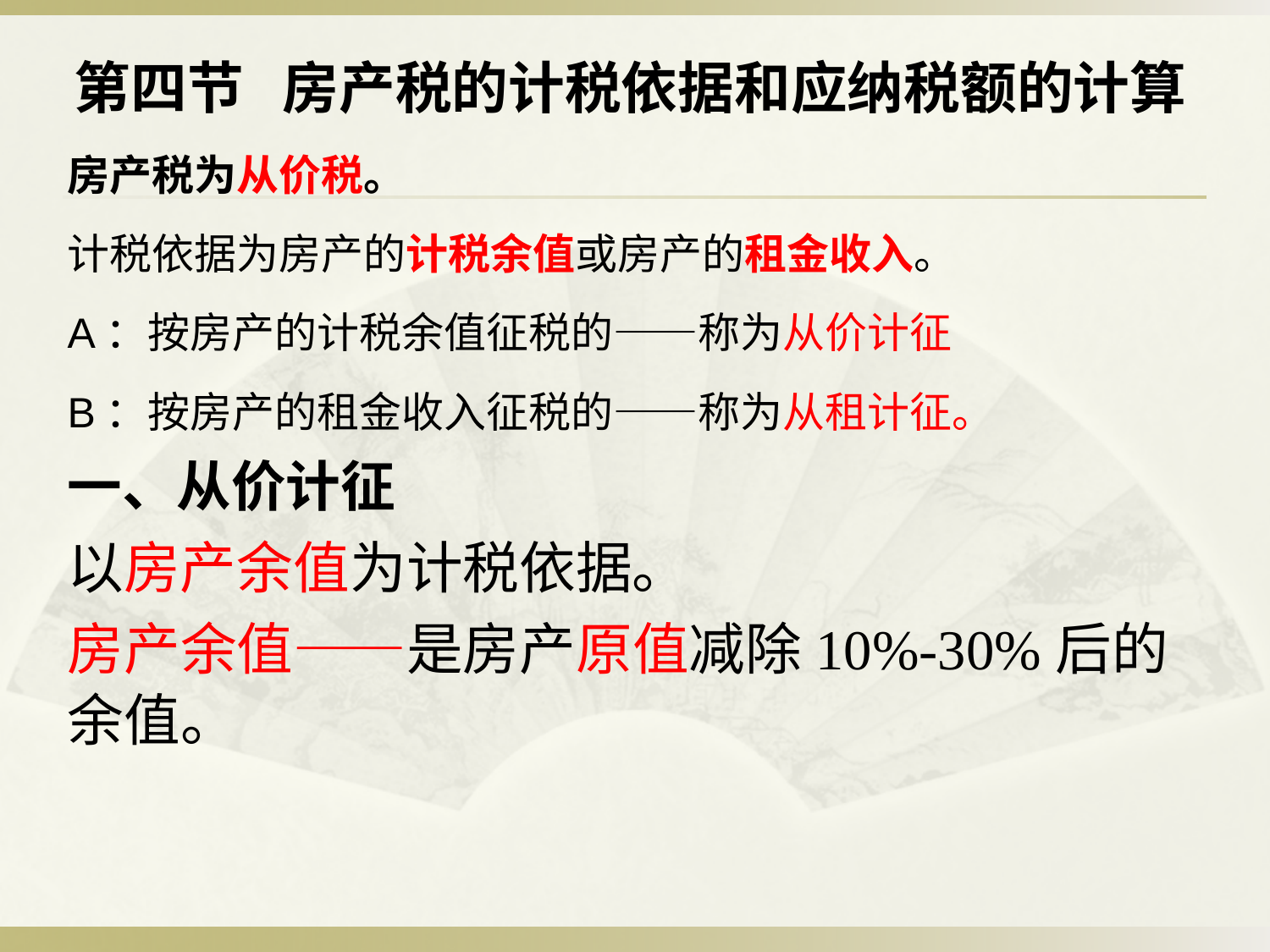

第四节   房产税的计税依据和应纳税额的计算
房产税为从价税。
计税依据为房产的计税余值或房产的租金收入。
A：按房产的计税余值征税的——称为从价计征
B：按房产的租金收入征税的——称为从租计征。
一、从价计征
以房产余值为计税依据。
房产余值——是房产原值减除10%-30%后的余值。